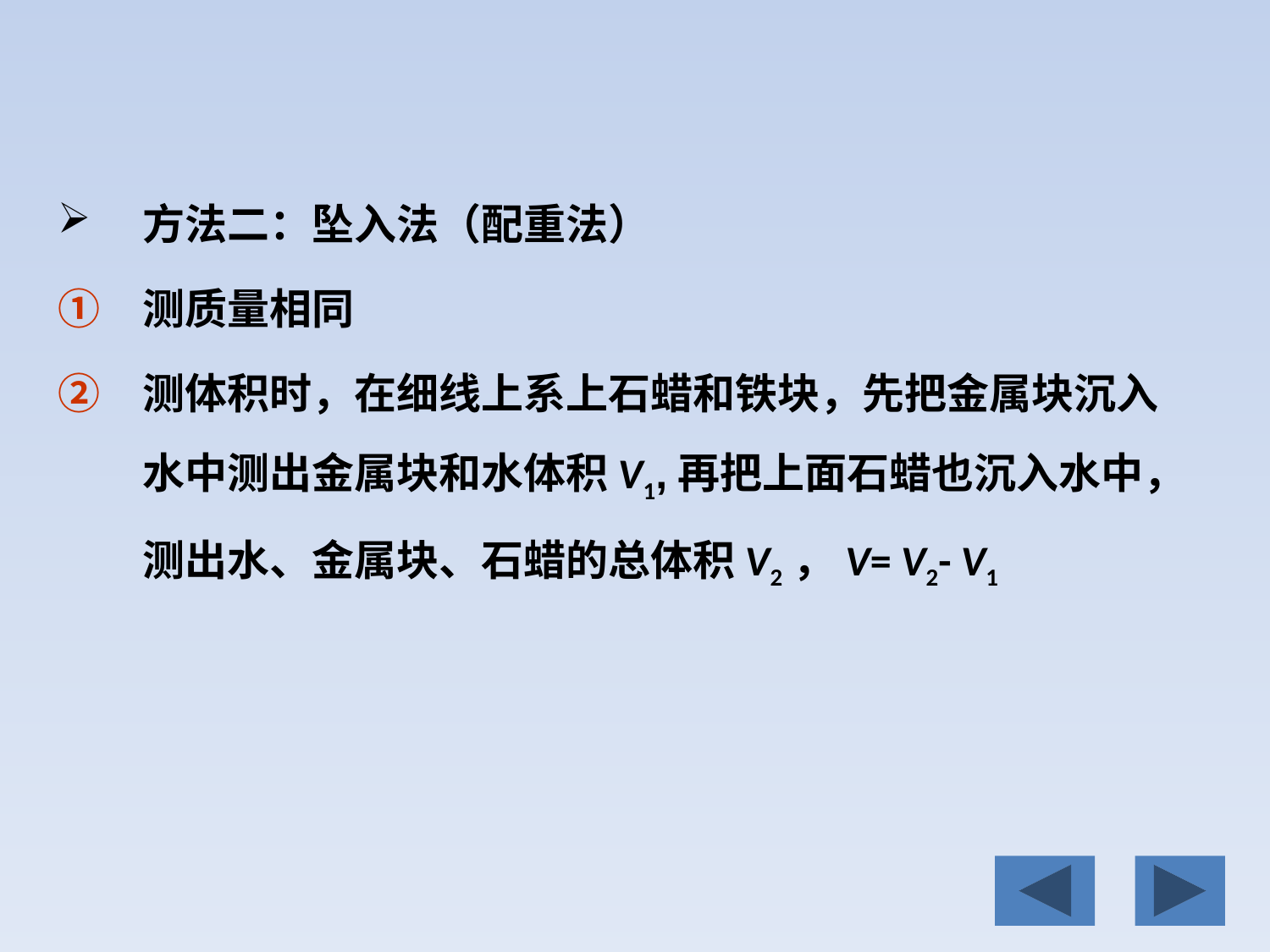

方法二：坠入法（配重法）
测质量相同
测体积时，在细线上系上石蜡和铁块，先把金属块沉入水中测出金属块和水体积V1,再把上面石蜡也沉入水中，测出水、金属块、石蜡的总体积V2，V= V2- V1